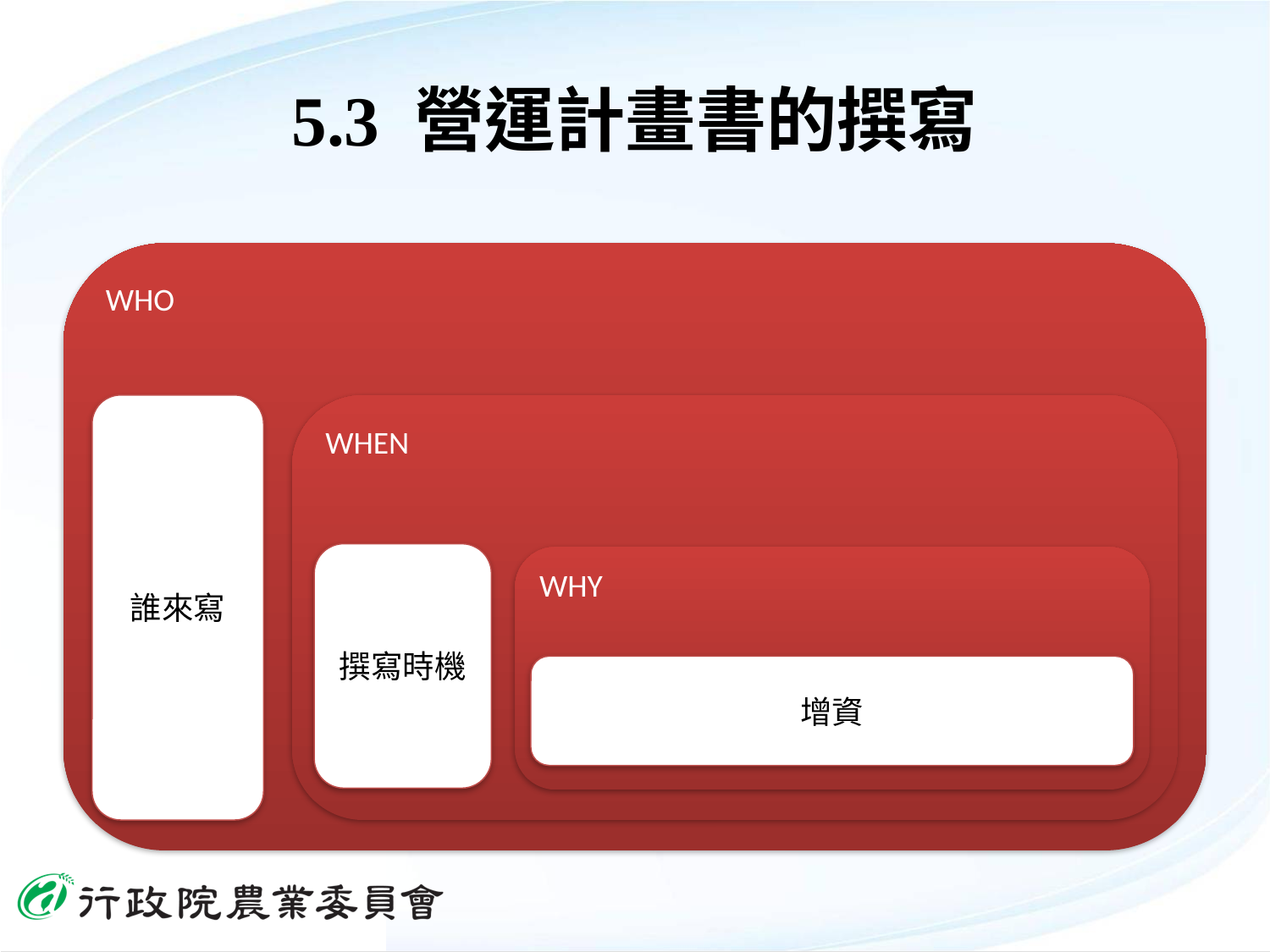

# 5.3 營運計畫書的撰寫
WHO
誰來寫
WHEN
撰寫時機
WHY
增資